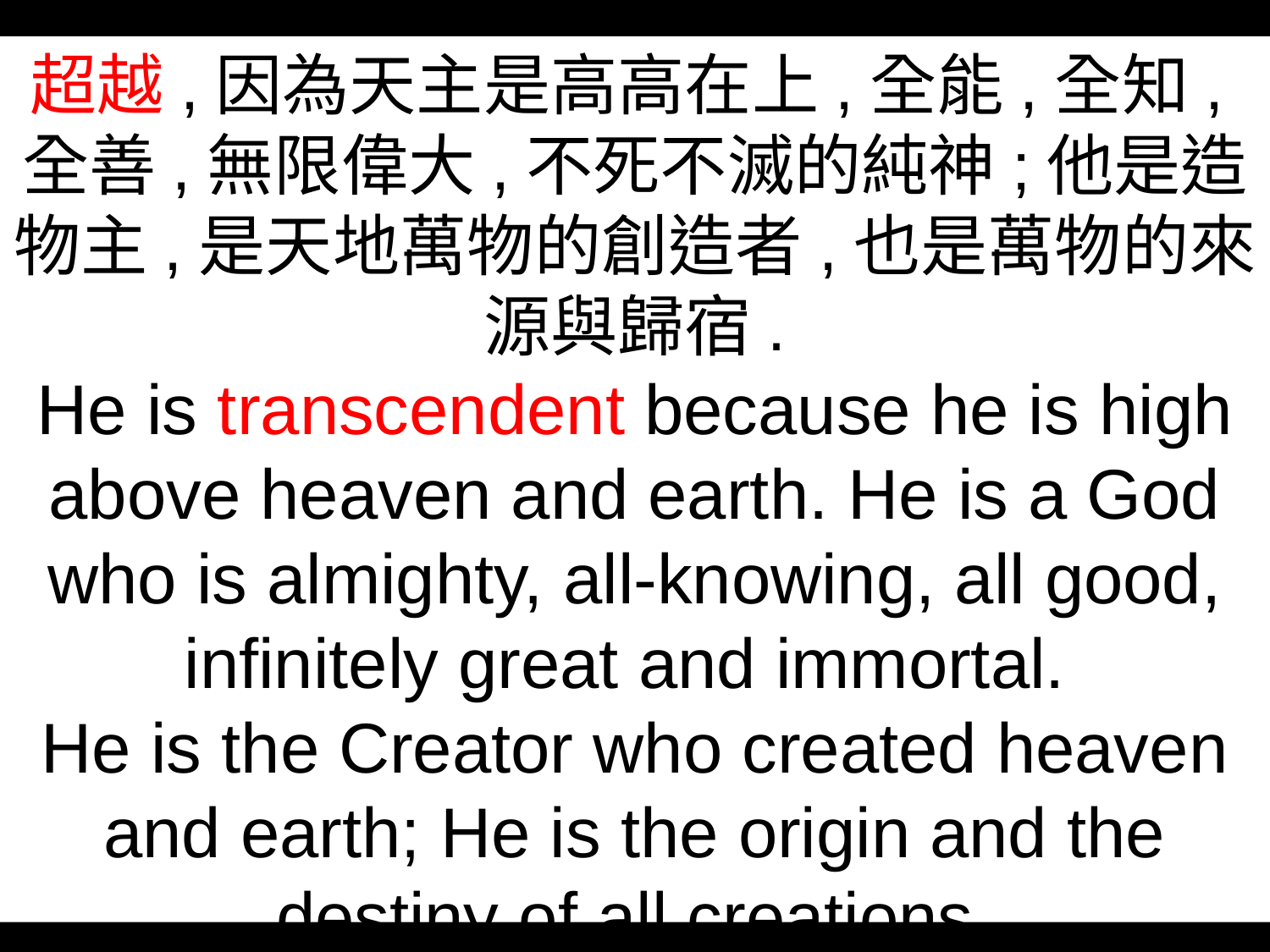

超越,因為天主是高高在上,全能,全知,全善,無限偉大,不死不滅的純神;他是造物主,是天地萬物的創造者,也是萬物的來源與歸宿.
He is transcendent because he is high above heaven and earth. He is a God who is almighty, all-knowing, all good, infinitely great and immortal.
He is the Creator who created heaven and earth; He is the origin and the destiny of all creations.